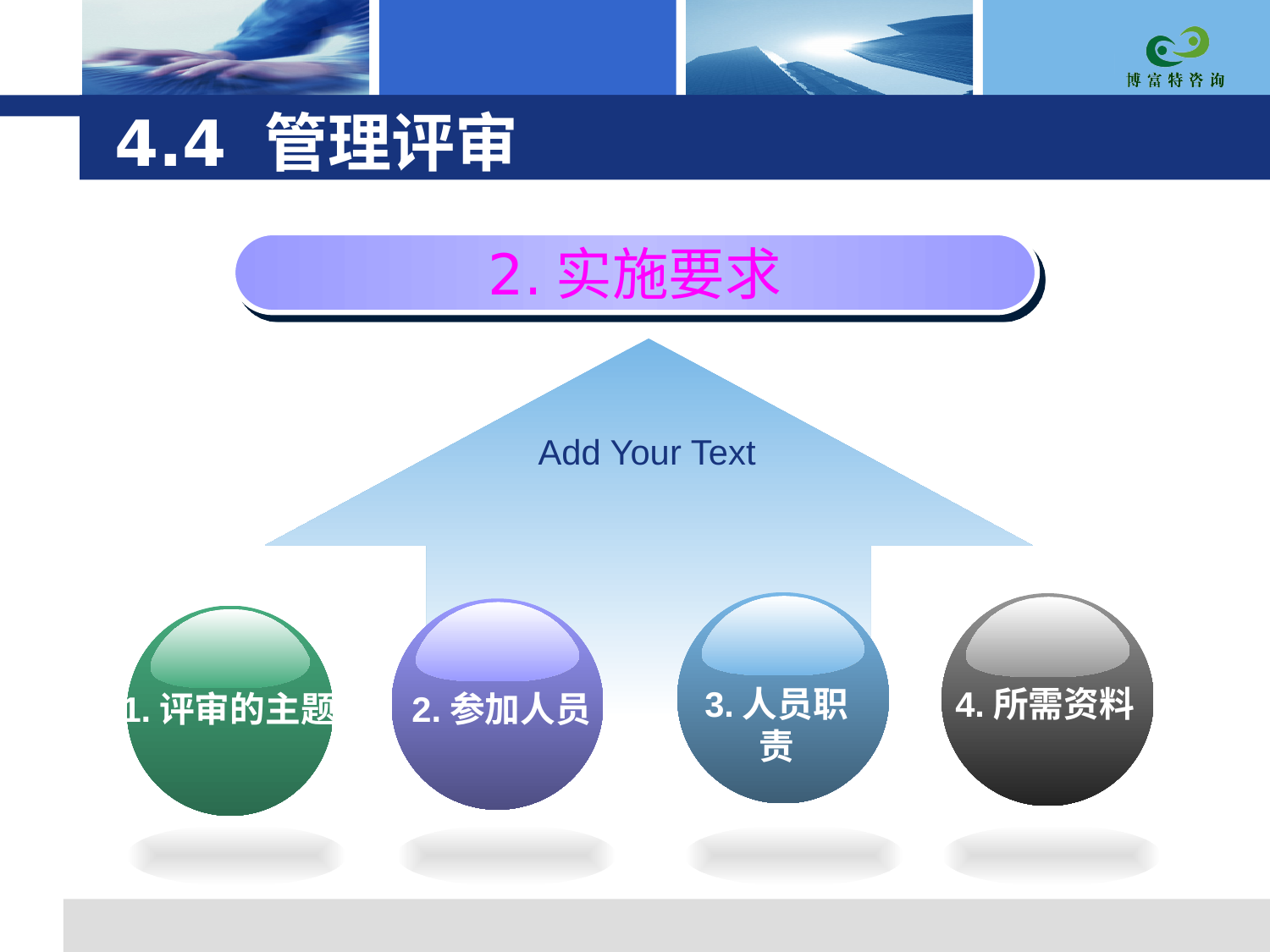

# 4.4 管理评审
2.实施要求

Add Your Text

3.人员职责
4.所需资料
1.评审的主题
2.参加人员